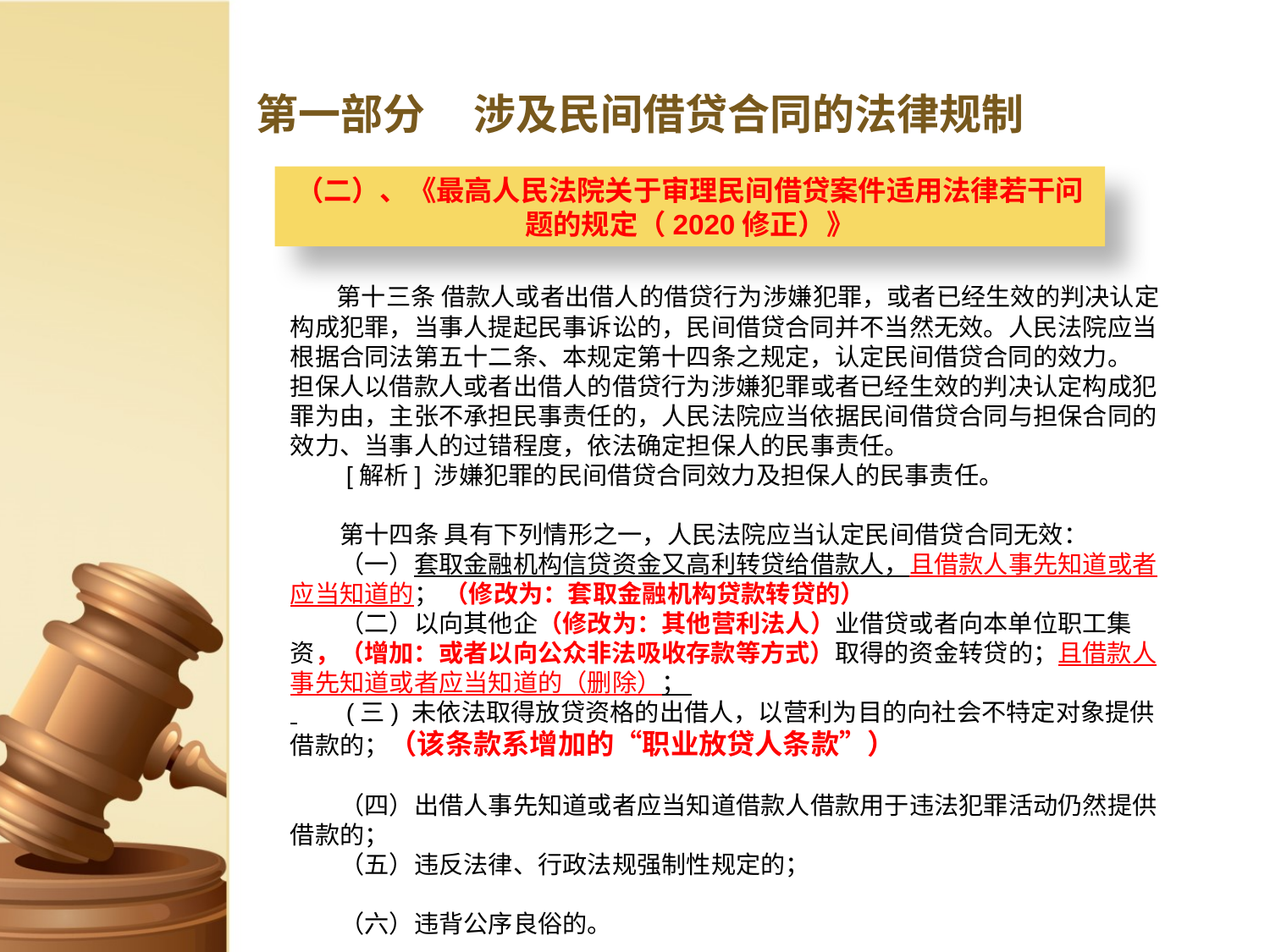

# 第一部分     涉及民间借贷合同的法律规制
（二）、《最高人民法院关于审理民间借贷案件适用法律若干问题的规定（2020修正）》
 　第十三条 借款人或者出借人的借贷行为涉嫌犯罪，或者已经生效的判决认定构成犯罪，当事人提起民事诉讼的，民间借贷合同并不当然无效。人民法院应当根据合同法第五十二条、本规定第十四条之规定，认定民间借贷合同的效力。
担保人以借款人或者出借人的借贷行为涉嫌犯罪或者已经生效的判决认定构成犯罪为由，主张不承担民事责任的，人民法院应当依据民间借贷合同与担保合同的效力、当事人的过错程度，依法确定担保人的民事责任。
        [解析] 涉嫌犯罪的民间借贷合同效力及担保人的民事责任。

　　第十四条 具有下列情形之一，人民法院应当认定民间借贷合同无效：
　　（一）套取金融机构信贷资金又高利转贷给借款人，且借款人事先知道或者应当知道的； （修改为：套取金融机构贷款转贷的）
　　（二）以向其他企（修改为：其他营利法人）业借贷或者向本单位职工集资，（增加：或者以向公众非法吸收存款等方式）取得的资金转贷的；且借款人事先知道或者应当知道的（删除）；
        (三) 未依法取得放贷资格的出借人，以营利为目的向社会不特定对象提供借款的；（该条款系增加的“职业放贷人条款”）

　　（四）出借人事先知道或者应当知道借款人借款用于违法犯罪活动仍然提供借款的；
　　（五）违反法律、行政法规强制性规定的；
　　（六）违背公序良俗的。